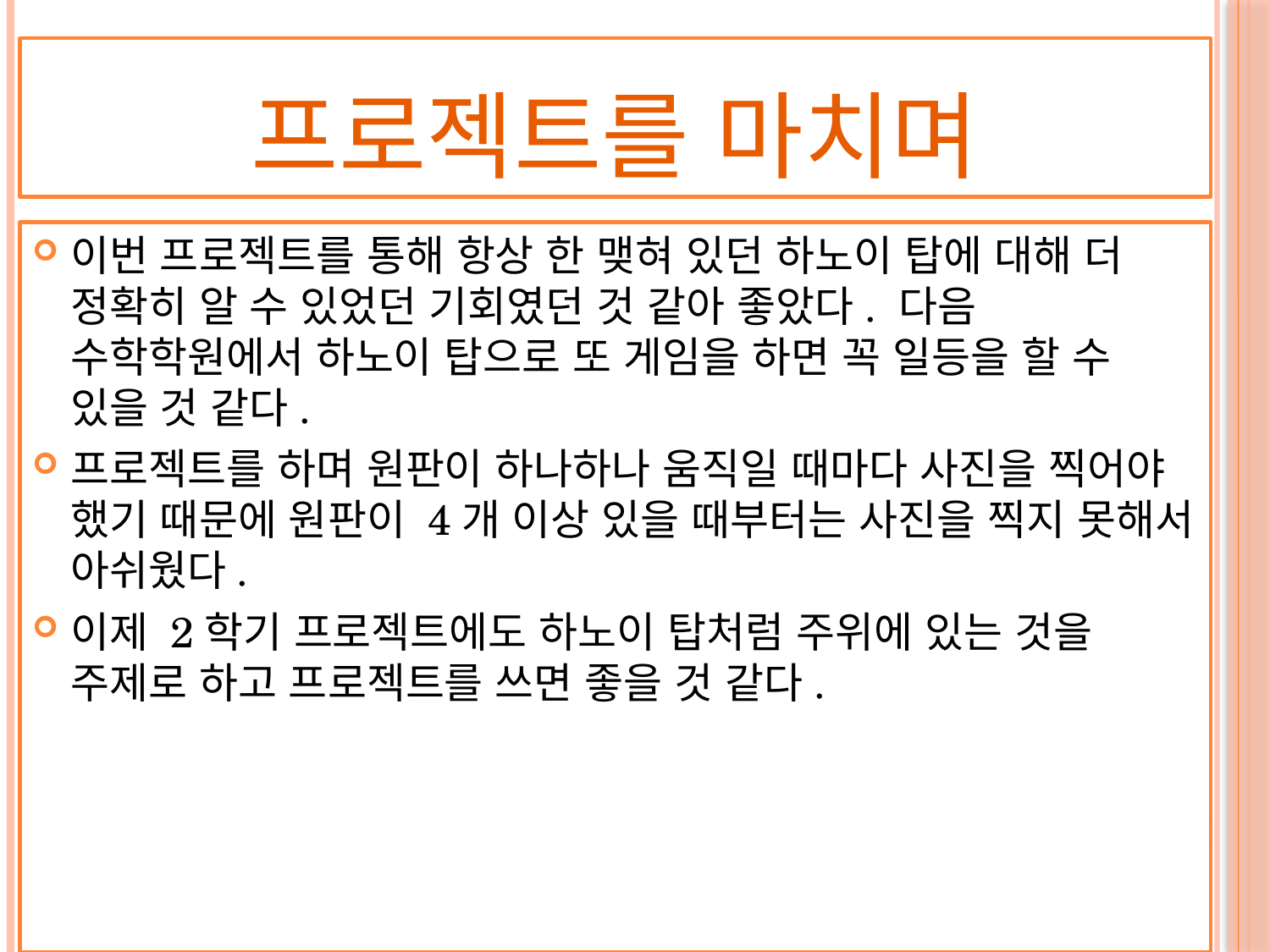

# 프로젝트를 마치며
이번 프로젝트를 통해 항상 한 맺혀 있던 하노이 탑에 대해 더 정확히 알 수 있었던 기회였던 것 같아 좋았다. 다음 수학학원에서 하노이 탑으로 또 게임을 하면 꼭 일등을 할 수 있을 것 같다.
프로젝트를 하며 원판이 하나하나 움직일 때마다 사진을 찍어야 했기 때문에 원판이 4개 이상 있을 때부터는 사진을 찍지 못해서 아쉬웠다.
이제 2학기 프로젝트에도 하노이 탑처럼 주위에 있는 것을 주제로 하고 프로젝트를 쓰면 좋을 것 같다.